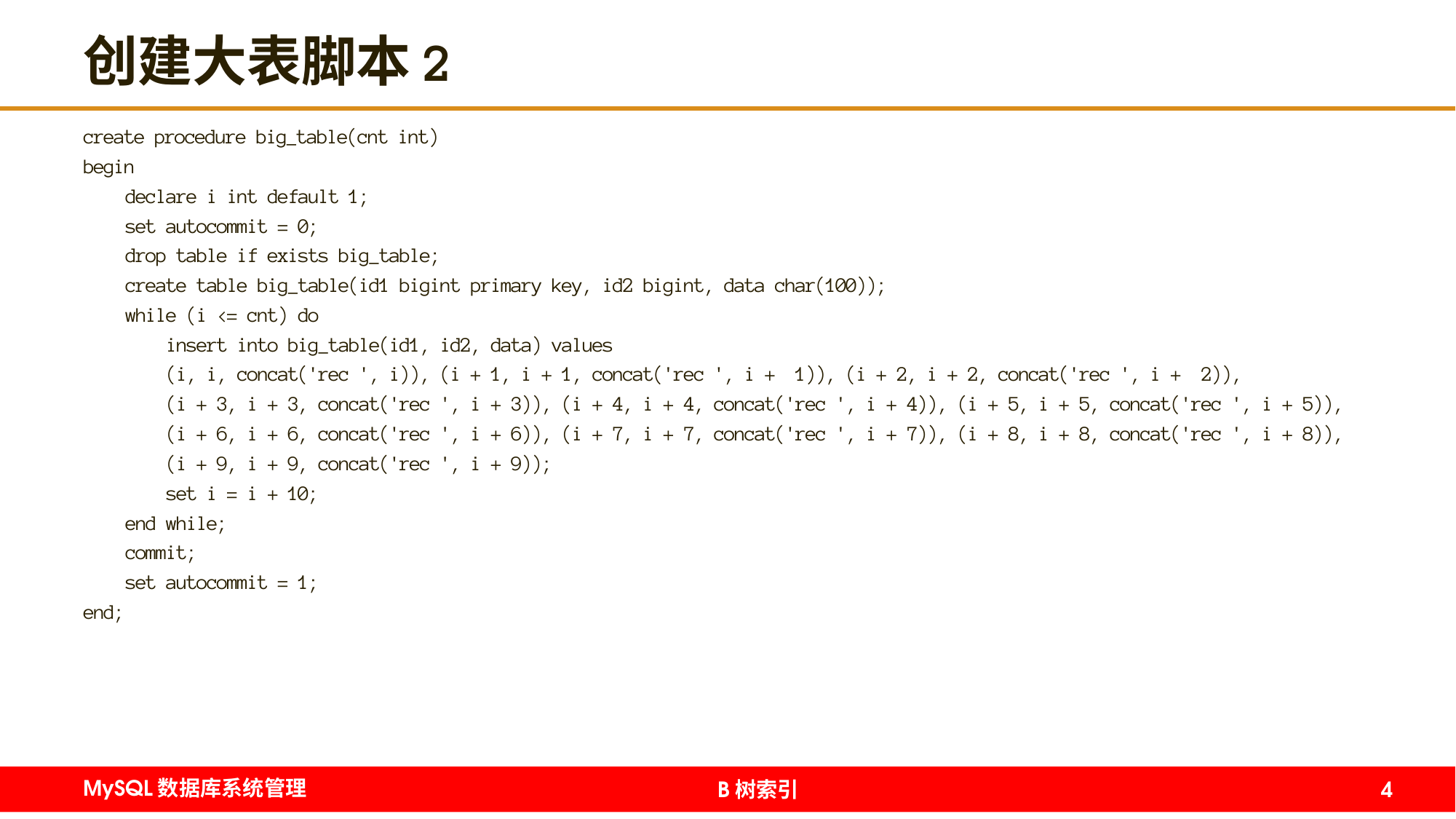

# 创建大表脚本2
create procedure big_table(cnt int)
begin
    declare i int default 1;
    set autocommit = 0;
    drop table if exists big_table;
    create table big_table(id1 bigint primary key, id2 bigint, data char(100));
    while (i <= cnt) do
        insert into big_table(id1, id2, data) values
        (i, i, concat('rec ', i)), (i + 1, i + 1, concat('rec ', i +  1)), (i + 2, i + 2, concat('rec ', i +  2)),
        (i + 3, i + 3, concat('rec ', i + 3)), (i + 4, i + 4, concat('rec ', i + 4)), (i + 5, i + 5, concat('rec ', i + 5)),
        (i + 6, i + 6, concat('rec ', i + 6)), (i + 7, i + 7, concat('rec ', i + 7)), (i + 8, i + 8, concat('rec ', i + 8)),
        (i + 9, i + 9, concat('rec ', i + 9));
        set i = i + 10;
    end while;
    commit;
    set autocommit = 1;
end;